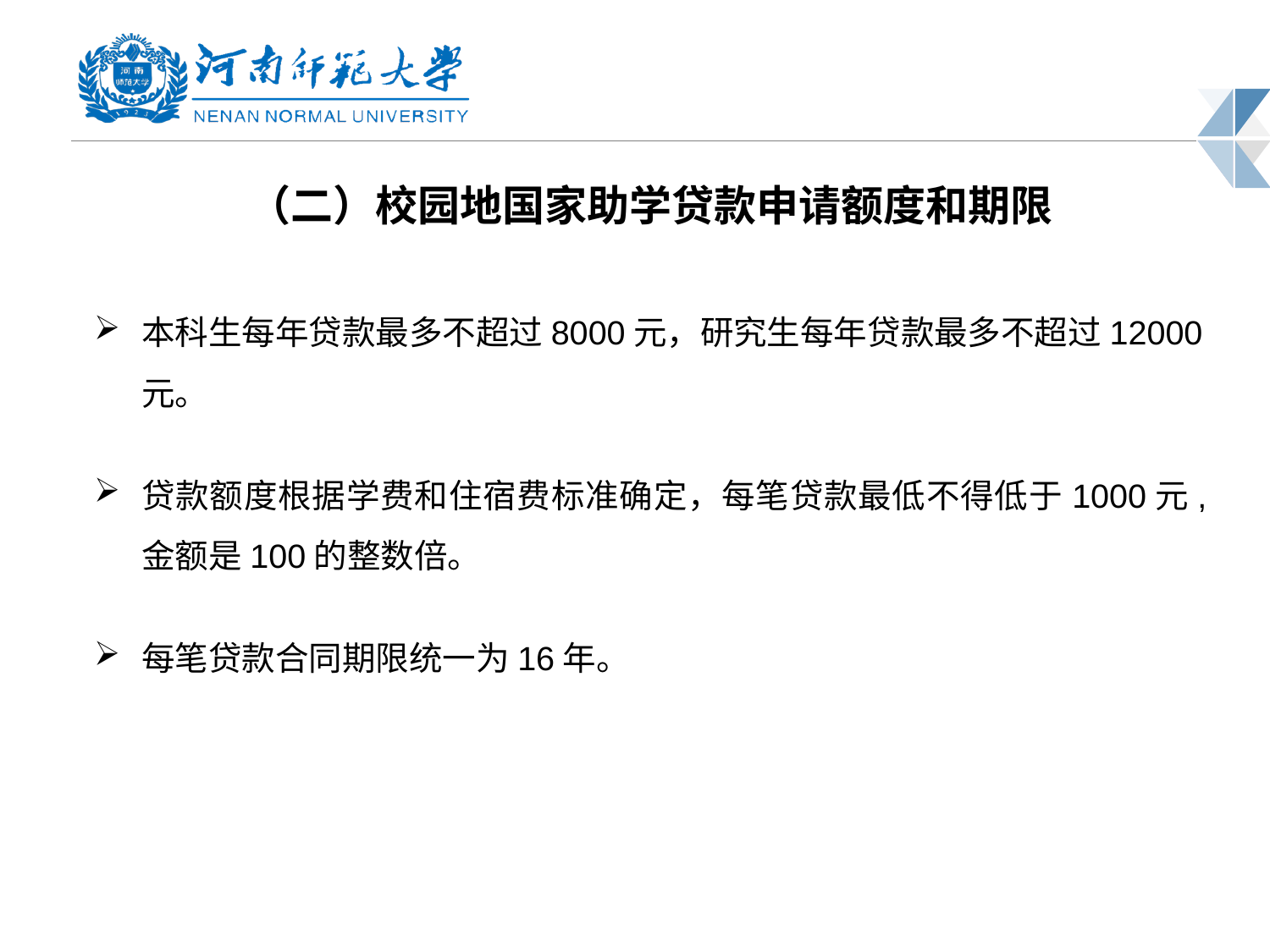

（二）校园地国家助学贷款申请额度和期限
本科生每年贷款最多不超过8000元，研究生每年贷款最多不超过12000元。
贷款额度根据学费和住宿费标准确定，每笔贷款最低不得低于1000元, 金额是100的整数倍。
每笔贷款合同期限统一为16年。